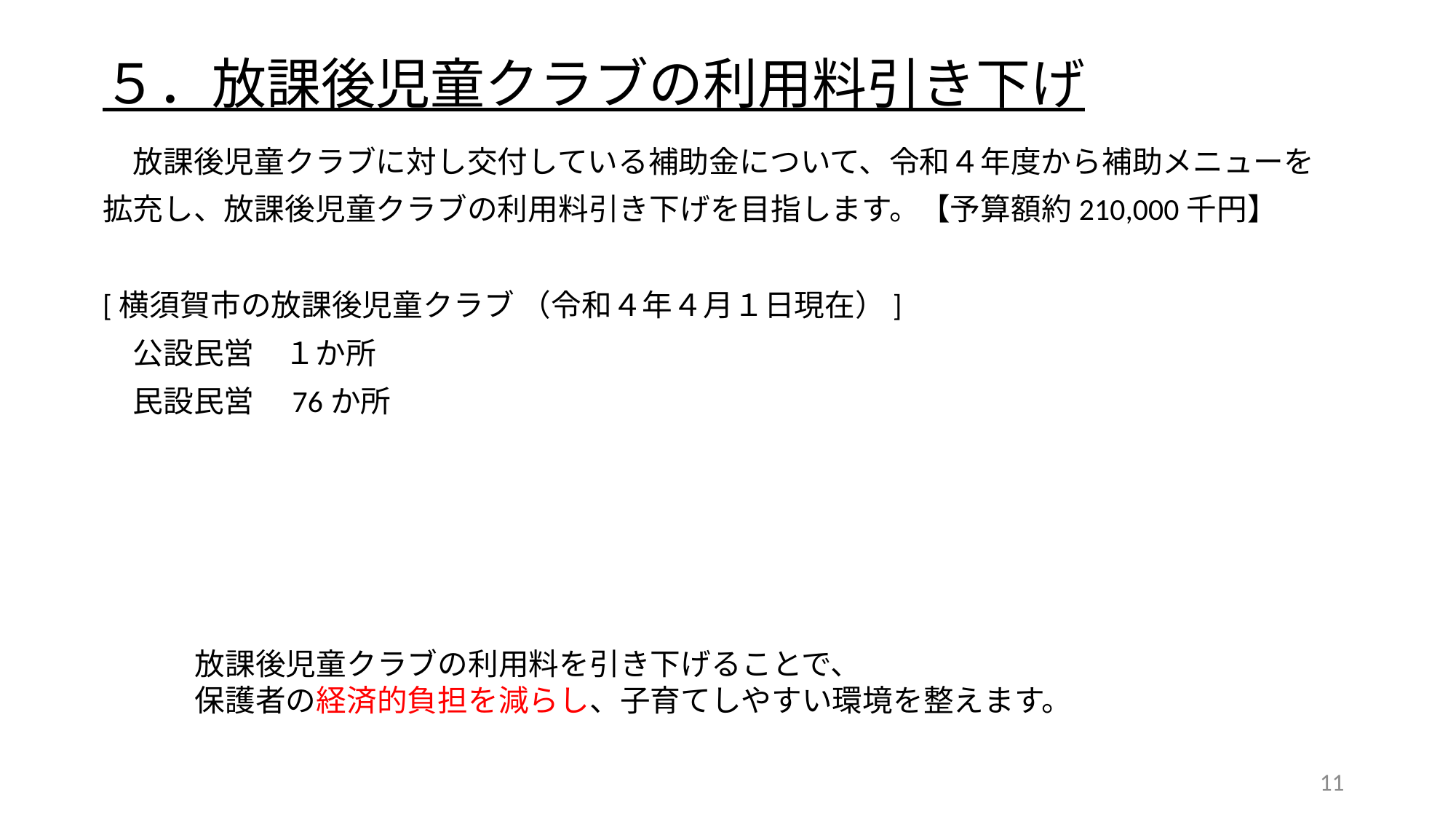

# ５．放課後児童クラブの利用料引き下げ
　放課後児童クラブに対し交付している補助金について、令和４年度から補助メニューを
拡充し、放課後児童クラブの利用料引き下げを目指します。【予算額約210,000千円】

[横須賀市の放課後児童クラブ （令和４年４月１日現在）]
　公設民営　１か所
　民設民営　76か所
　放課後児童クラブの利用料を引き下げることで、
　保護者の経済的負担を減らし、子育てしやすい環境を整えます。
11